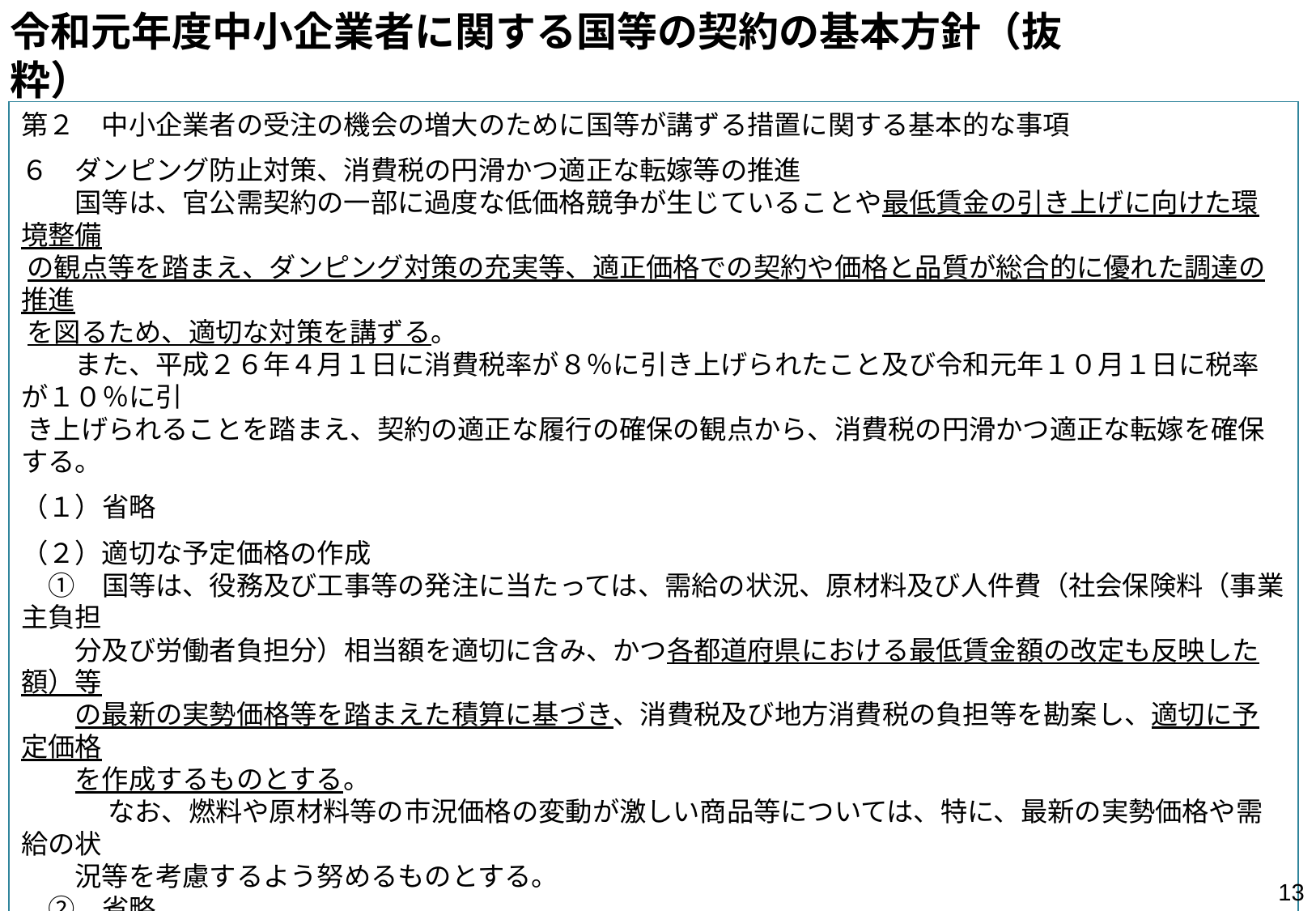

令和元年度中小企業者に関する国等の契約の基本方針（抜粋）
第２　中小企業者の受注の機会の増大のために国等が講ずる措置に関する基本的な事項
６　ダンピング防止対策、消費税の円滑かつ適正な転嫁等の推進
　　国等は、官公需契約の一部に過度な低価格競争が生じていることや最低賃金の引き上げに向けた環境整備
 の観点等を踏まえ、ダンピング対策の充実等、適正価格での契約や価格と品質が総合的に優れた調達の推進
 を図るため、適切な対策を講ずる。
　　また、平成２６年４月１日に消費税率が８％に引き上げられたこと及び令和元年１０月１日に税率が１０％に引
 き上げられることを踏まえ、契約の適正な履行の確保の観点から、消費税の円滑かつ適正な転嫁を確保する。
（１）省略
（２）適切な予定価格の作成
　①　国等は、役務及び工事等の発注に当たっては、需給の状況、原材料及び人件費（社会保険料（事業主負担
　　分及び労働者負担分）相当額を適切に含み、かつ各都道府県における最低賃金額の改定も反映した額）等
　　の最新の実勢価格等を踏まえた積算に基づき、消費税及び地方消費税の負担等を勘案し、適切に予定価格
　　を作成するものとする。
　　　 なお、燃料や原材料等の市況価格の変動が激しい商品等については、特に、最新の実勢価格や需給の状
　　況等を考慮するよう努めるものとする。
　②　省略
（３）省略
（４）最低賃金額の改定に伴う契約金額の見直し
　　 国等は、特に人件費比率の高い役務契約であって人件費単価が低い業務（清掃等）に関し、年度途中に最
　低賃金額の改定があった場合は、適正な価格で契約金額の見直しが行われるよう検討し対応するように努め
　るものとする。
13